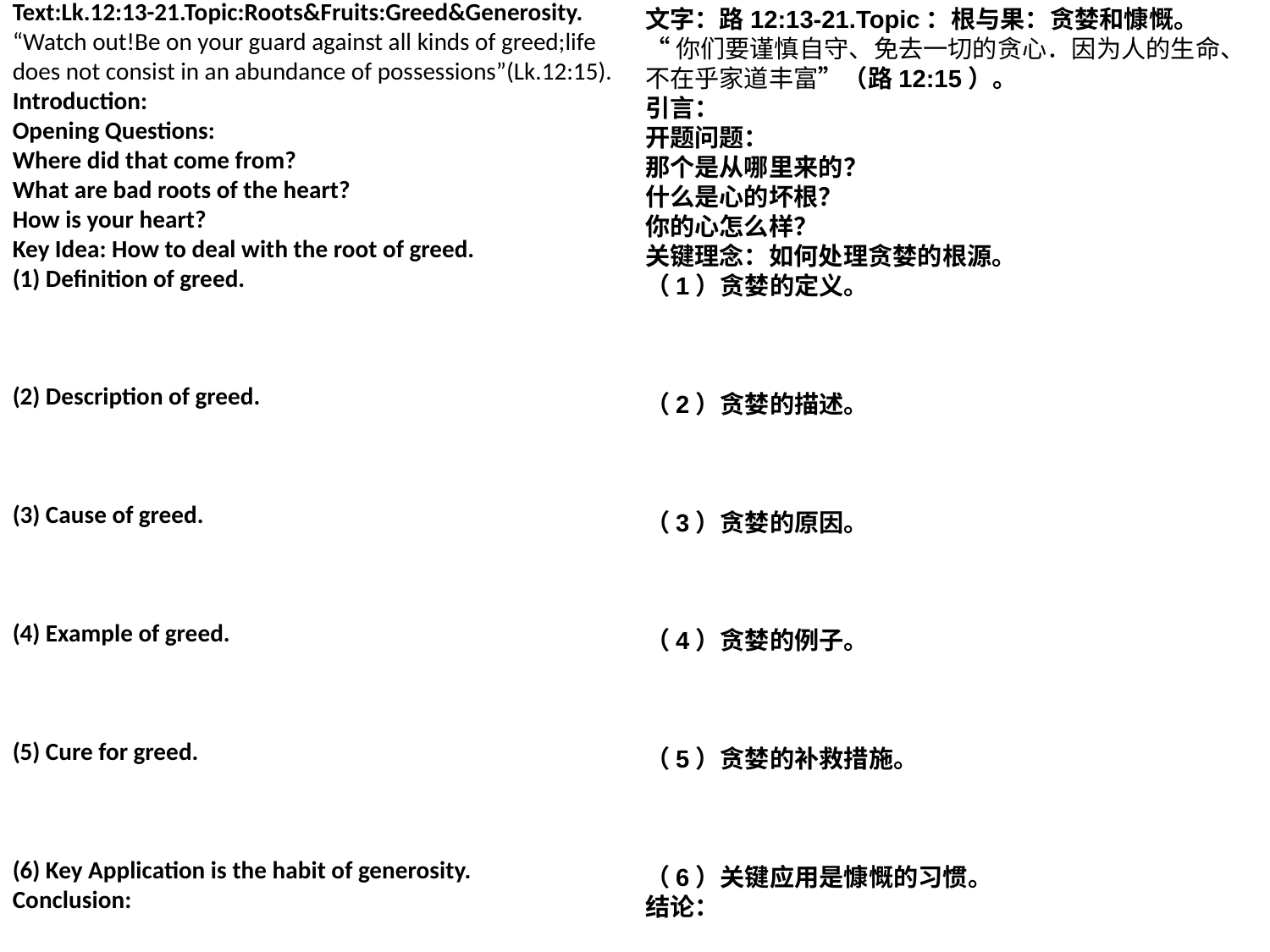

Text:Lk.12:13-21.Topic:Roots&Fruits:Greed&Generosity.
“Watch out!Be on your guard against all kinds of greed;life does not consist in an abundance of possessions”(Lk.12:15). Introduction:
Opening Questions:
Where did that come from?
What are bad roots of the heart?
How is your heart?
Key Idea: How to deal with the root of greed.
(1) Definition of greed.

(2) Description of greed.

(3) Cause of greed.

(4) Example of greed.

(5) Cure for greed.

(6) Key Application is the habit of generosity.
Conclusion:
文字：路12:13-21.Topic：根与果：贪婪和慷慨。
“你们要谨慎自守、免去一切的贪心．因为人的生命、不在乎家道丰富”（路12:15）。
引言：
开题问题：
那个是从哪里来的？
什么是心的坏根？
你的心怎么样？
关键理念：如何处理贪婪的根源。
（1）贪婪的定义。

（2）贪婪的描述。

（3）贪婪的原因。

（4）贪婪的例子。

（5）贪婪的补救措施。

（6）关键应用是慷慨的习惯。
结论：